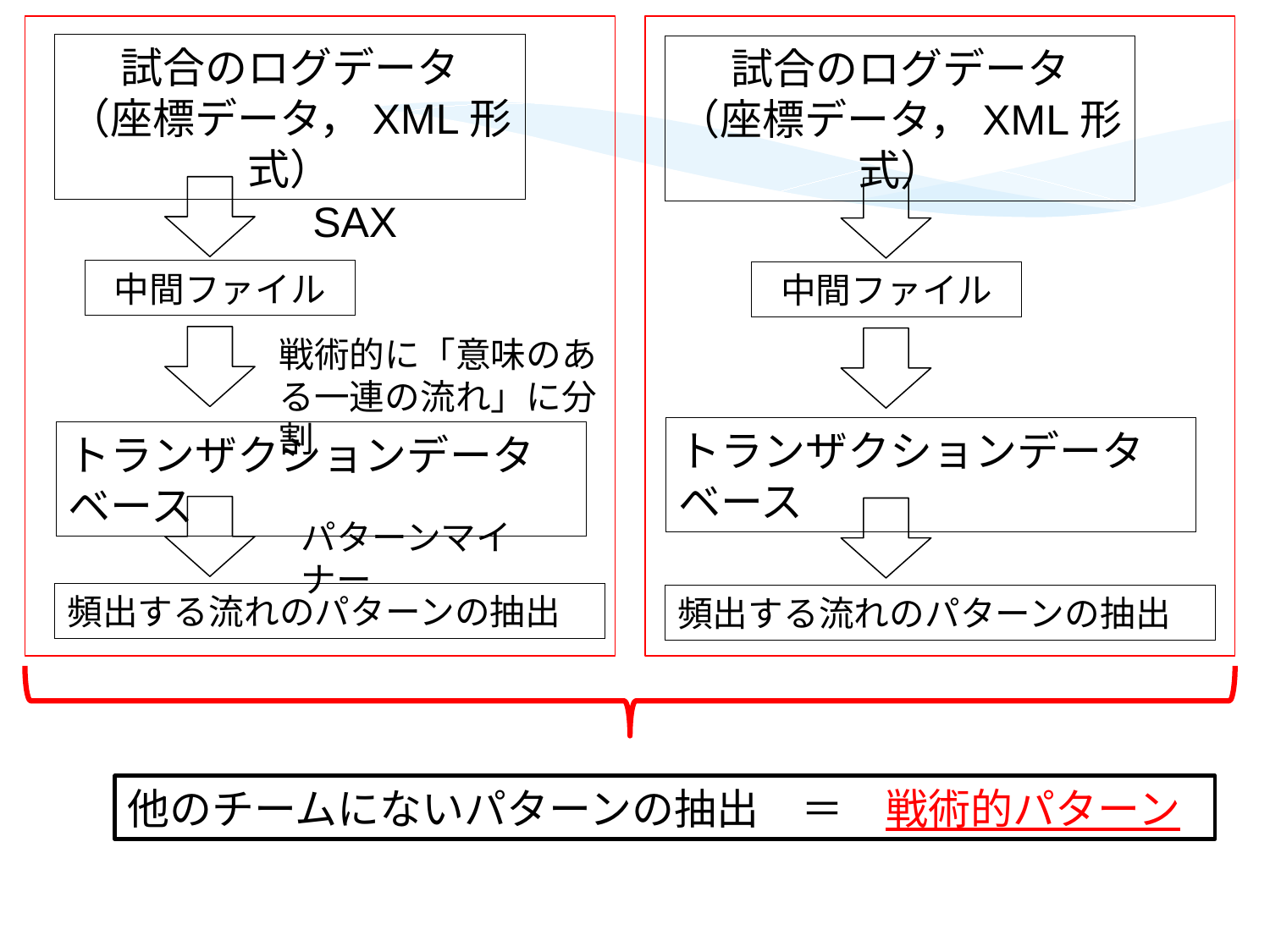

試合のログデータ
（座標データ，XML形式）
試合のログデータ
（座標データ，XML形式）

中間ファイル

トランザクションデータベース

頻出する流れのパターンの抽出

SAX
中間ファイル
戦術的に「意味のある一連の流れ」に分割

トランザクションデータベース

パターンマイナー
頻出する流れのパターンの抽出
他のチームにないパターンの抽出　＝　戦術的パターン